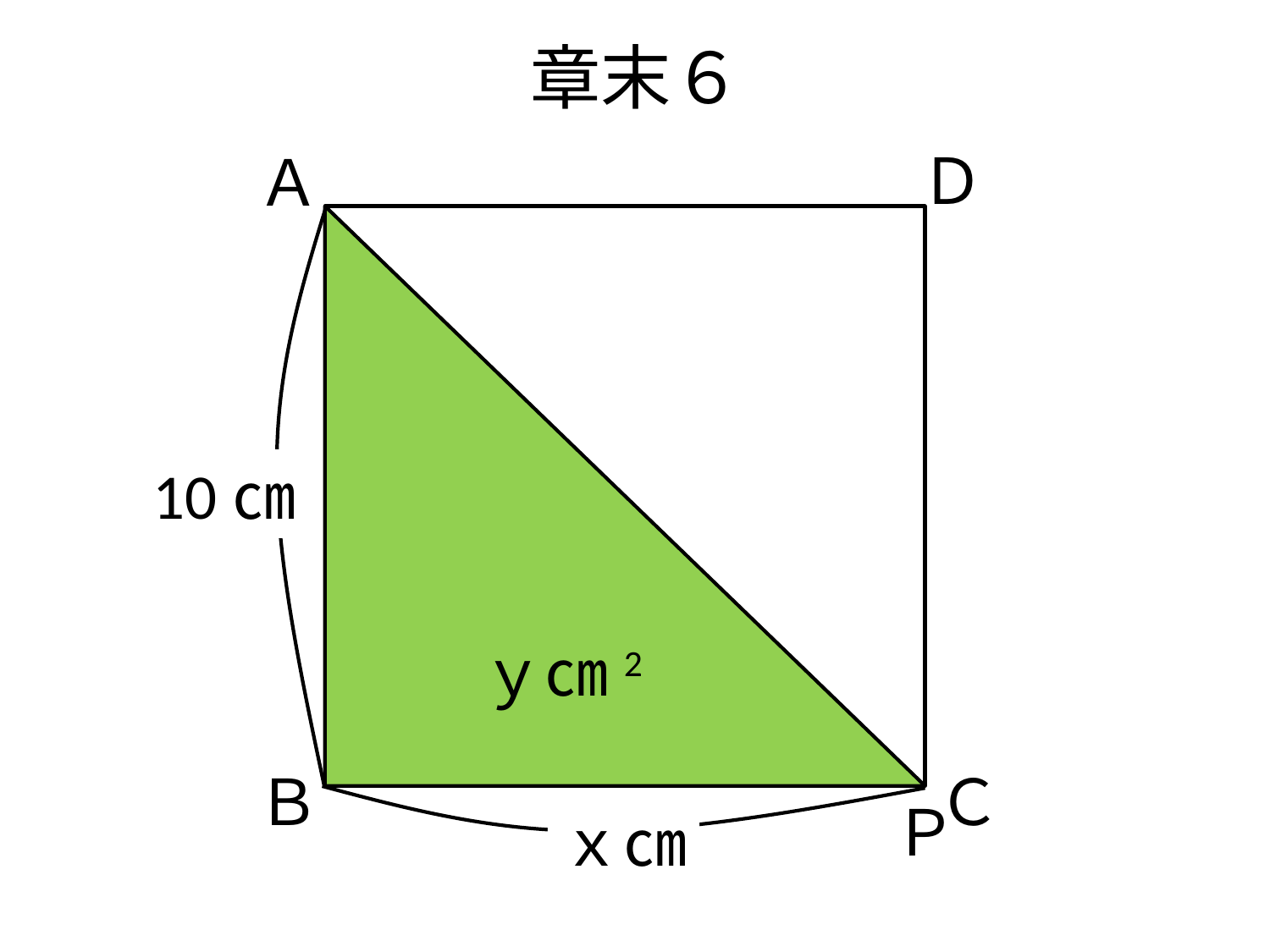

# 章末６
Ｄ
Ａ

10㎝

ｙ㎝2
Ｂ
Ｃ

Ｐ
ｘ㎝